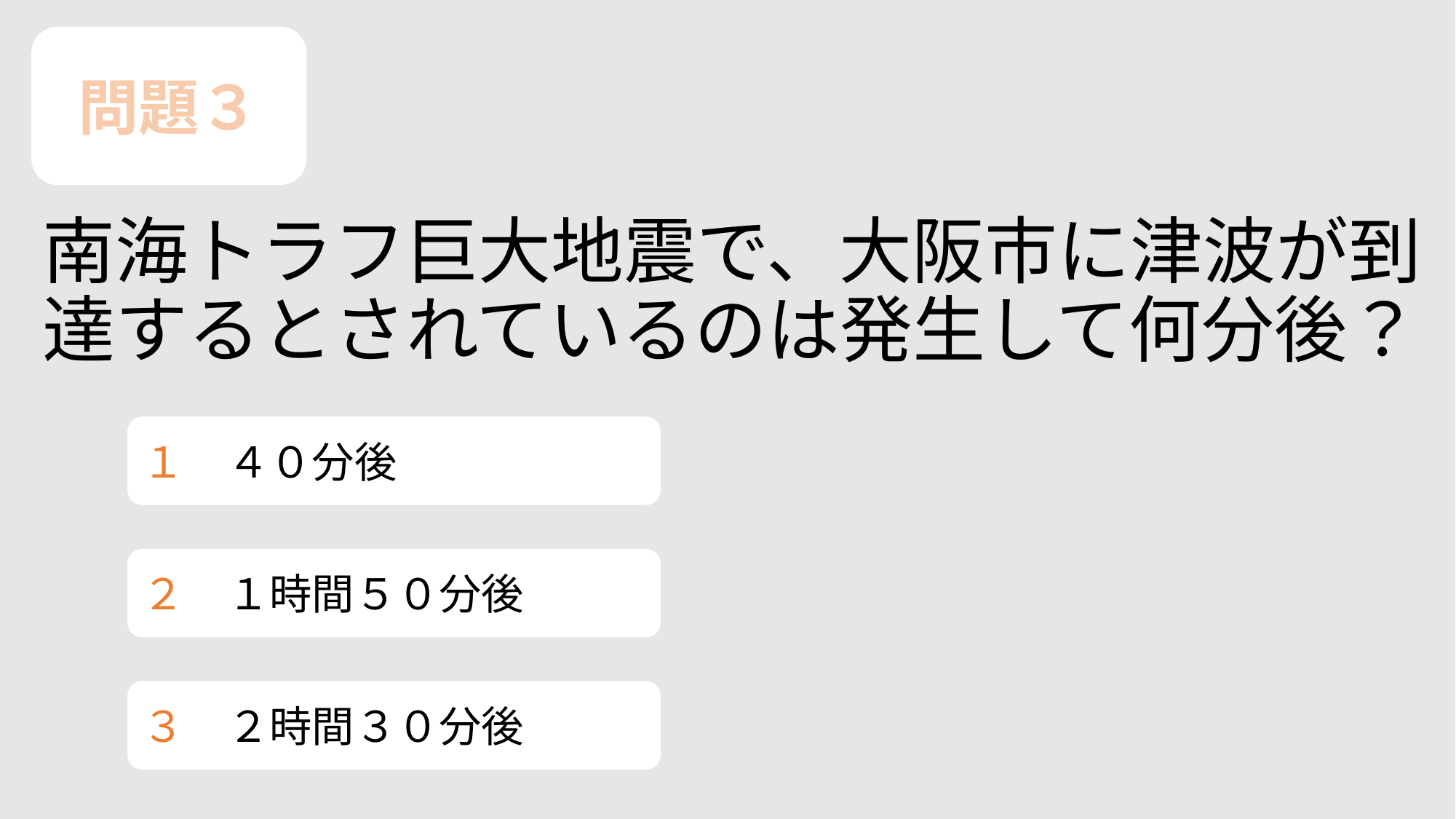

問題３
# 南海トラフ巨大地震で、大阪市に津波が到達するとされているのは発生して何分後？
１　４０分後
２　１時間５０分後
３　２時間３０分後